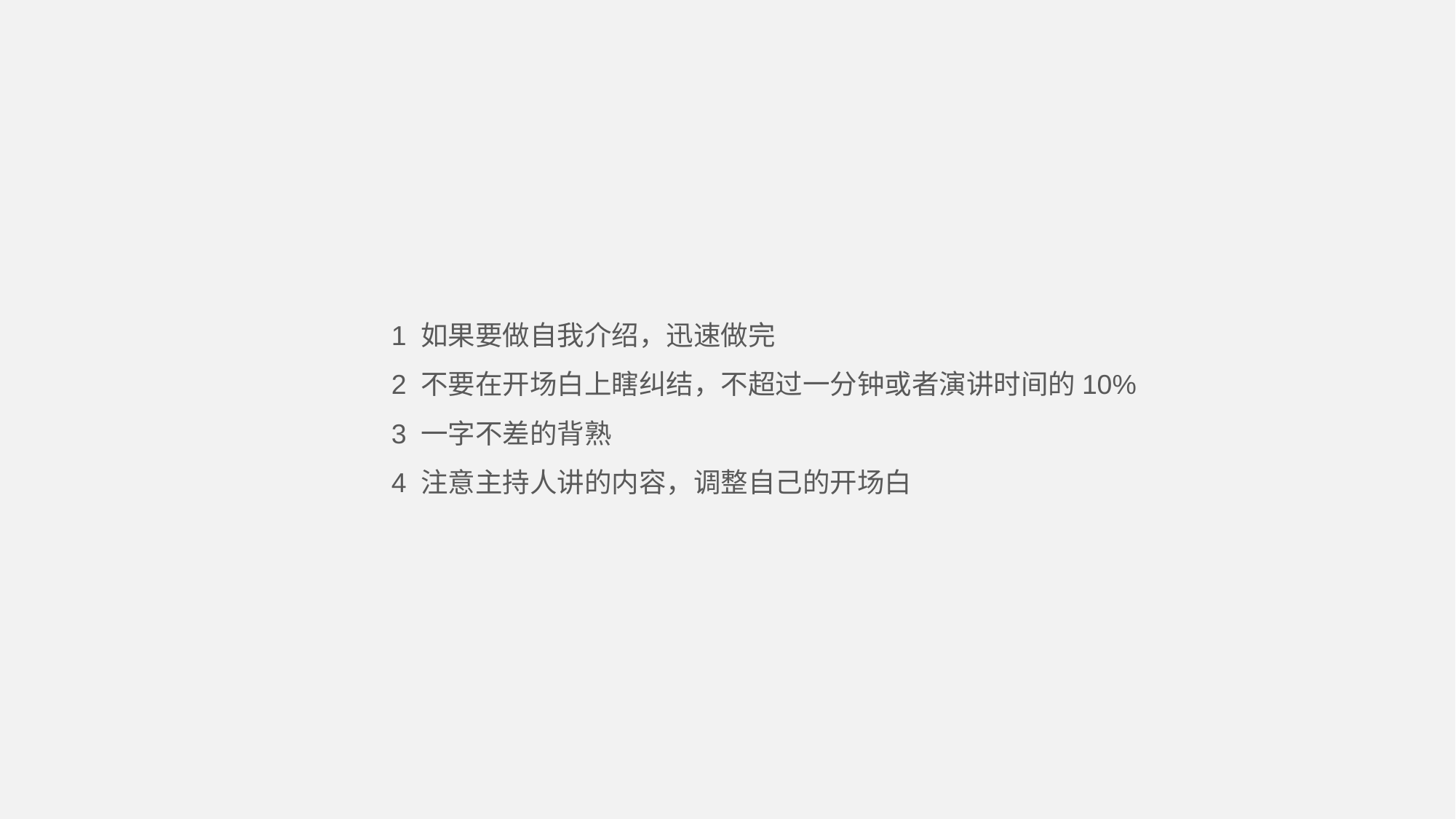

1 如果要做自我介绍，迅速做完
2 不要在开场白上瞎纠结，不超过一分钟或者演讲时间的10%
3 一字不差的背熟
4 注意主持人讲的内容，调整自己的开场白